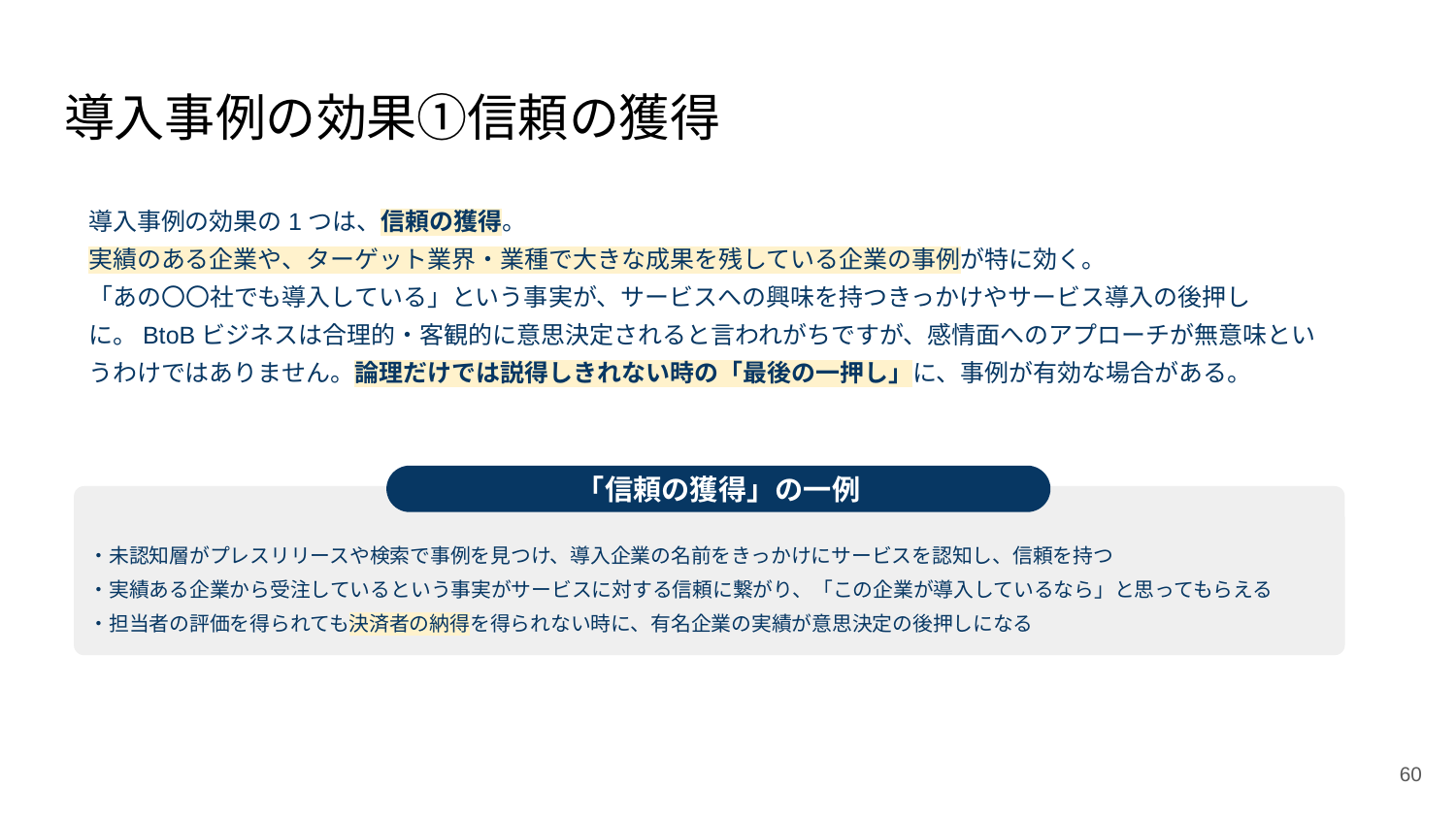

# 導入事例の効果①信頼の獲得
導入事例の効果の1つは、信頼の獲得。
実績のある企業や、ターゲット業界・業種で大きな成果を残している企業の事例が特に効く。
「あの〇〇社でも導入している」という事実が、サービスへの興味を持つきっかけやサービス導入の後押しに。BtoBビジネスは合理的・客観的に意思決定されると言われがちですが、感情面へのアプローチが無意味というわけではありません。論理だけでは説得しきれない時の「最後の一押し」に、事例が有効な場合がある。

「信頼の獲得」の一例

・未認知層がプレスリリースや検索で事例を見つけ、導入企業の名前をきっかけにサービスを認知し、信頼を持つ
・実績ある企業から受注しているという事実がサービスに対する信頼に繋がり、「この企業が導入しているなら」と思ってもらえる
・担当者の評価を得られても決済者の納得を得られない時に、有名企業の実績が意思決定の後押しになる

60